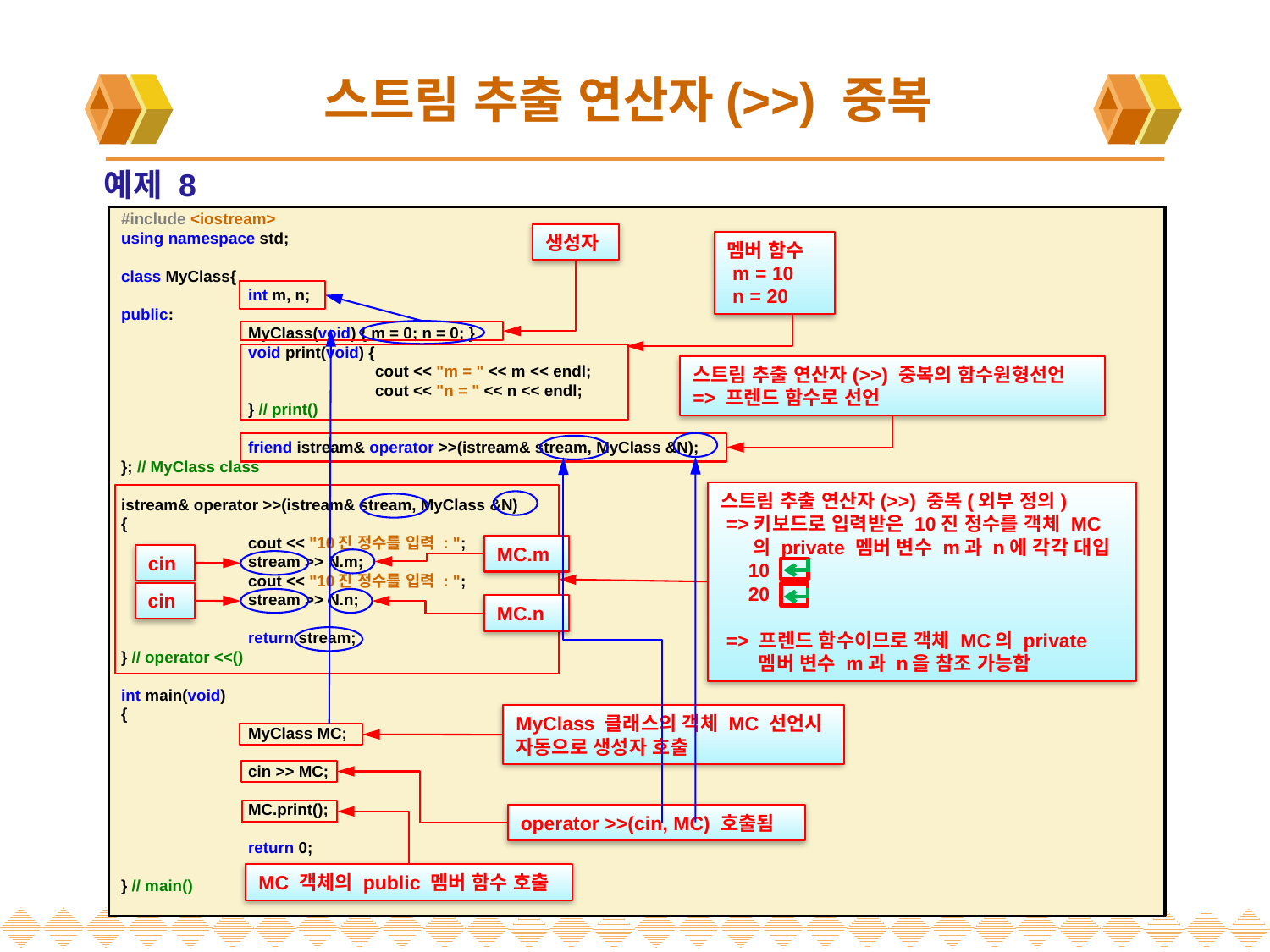

# 스트림 추출 연산자(>>) 중복
예제 8
#include <iostream>
using namespace std;

class MyClass{
	int m, n;
public:
	MyClass(void) { m = 0; n = 0; }
	void print(void) {
		cout << "m = " << m << endl;
		cout << "n = " << n << endl;
	} // print()

	friend istream& operator >>(istream& stream, MyClass &N);
}; // MyClass class

istream& operator >>(istream& stream, MyClass &N)
{
	cout << "10진 정수를 입력 : ";
	stream >> N.m;
	cout << "10진 정수를 입력 : ";
	stream >> N.n;

	return stream;
} // operator <<()

int main(void)
{
	MyClass MC;

	cin >> MC;

	MC.print();

	return 0;

} // main()

생성자
멤버 함수
 m = 10
 n = 20

스트림 추출 연산자(>>) 중복의 함수원형선언
=> 프렌드 함수로 선언

스트림 추출 연산자(>>) 중복(외부 정의)
 =>키보드로 입력받은 10진 정수를 객체 MC
     의 private 멤버 변수 m과 n에 각각 대입
     10
     20

 => 프렌드 함수이므로 객체 MC의 private
      멤버 변수 m과 n을 참조 가능함

MC.m
cin

cin

MC.n

MyClass 클래스의 객체 MC 선언시
자동으로 생성자 호출

operator >>(cin, MC) 호출됨
MC 객체의 public 멤버 함수 호출